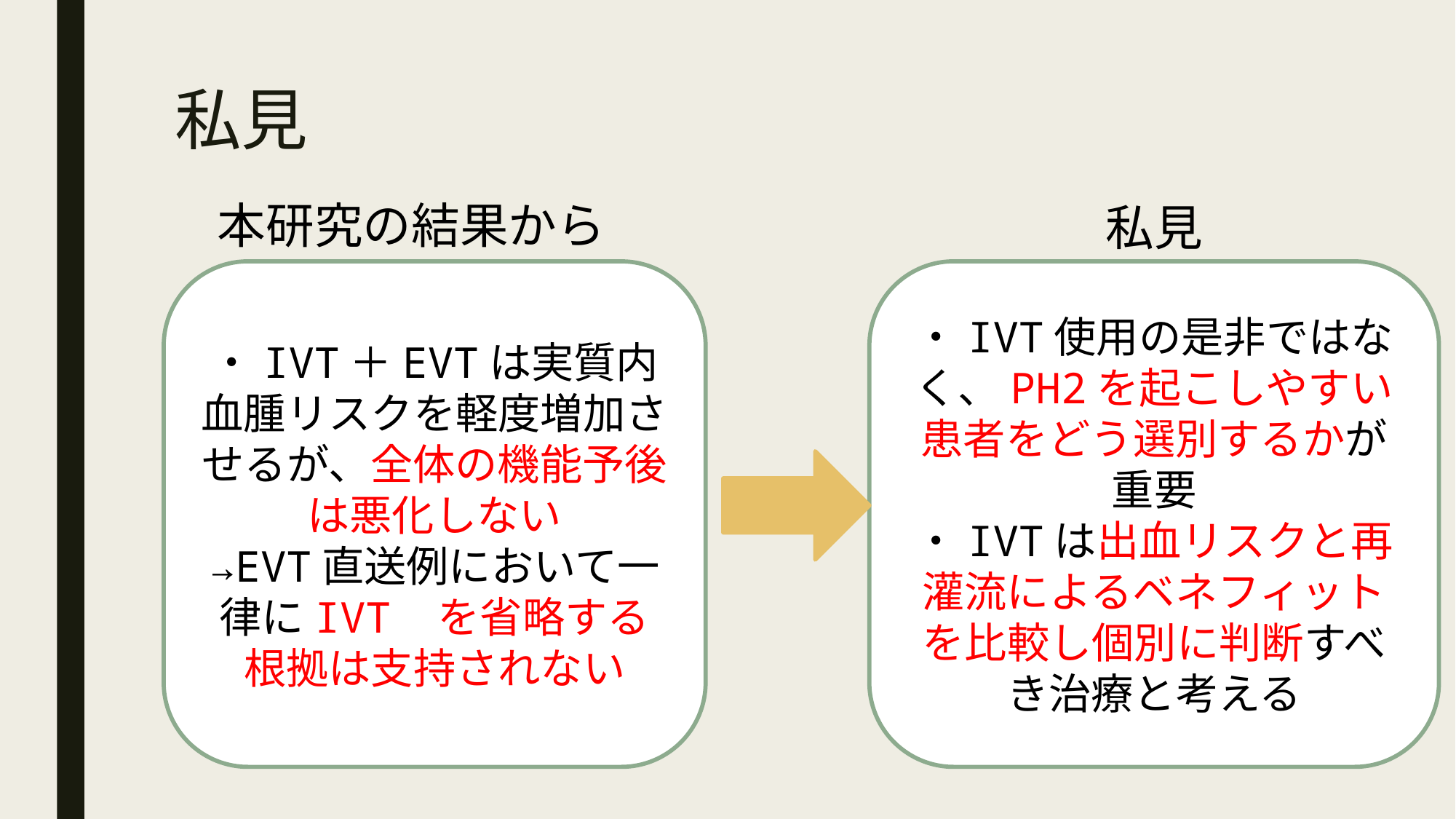

# 私見
本研究の結果から
私見
・IVT使用の是非ではなく、PH2を起こしやすい患者をどう選別するかが重要
・IVTは出血リスクと再灌流によるベネフィットを比較し個別に判断すべき治療と考える
・IVT＋EVTは実質内血腫リスクを軽度増加させるが、全体の機能予後は悪化しない
→EVT直送例において一律にIVT	を省略する根拠は支持されない